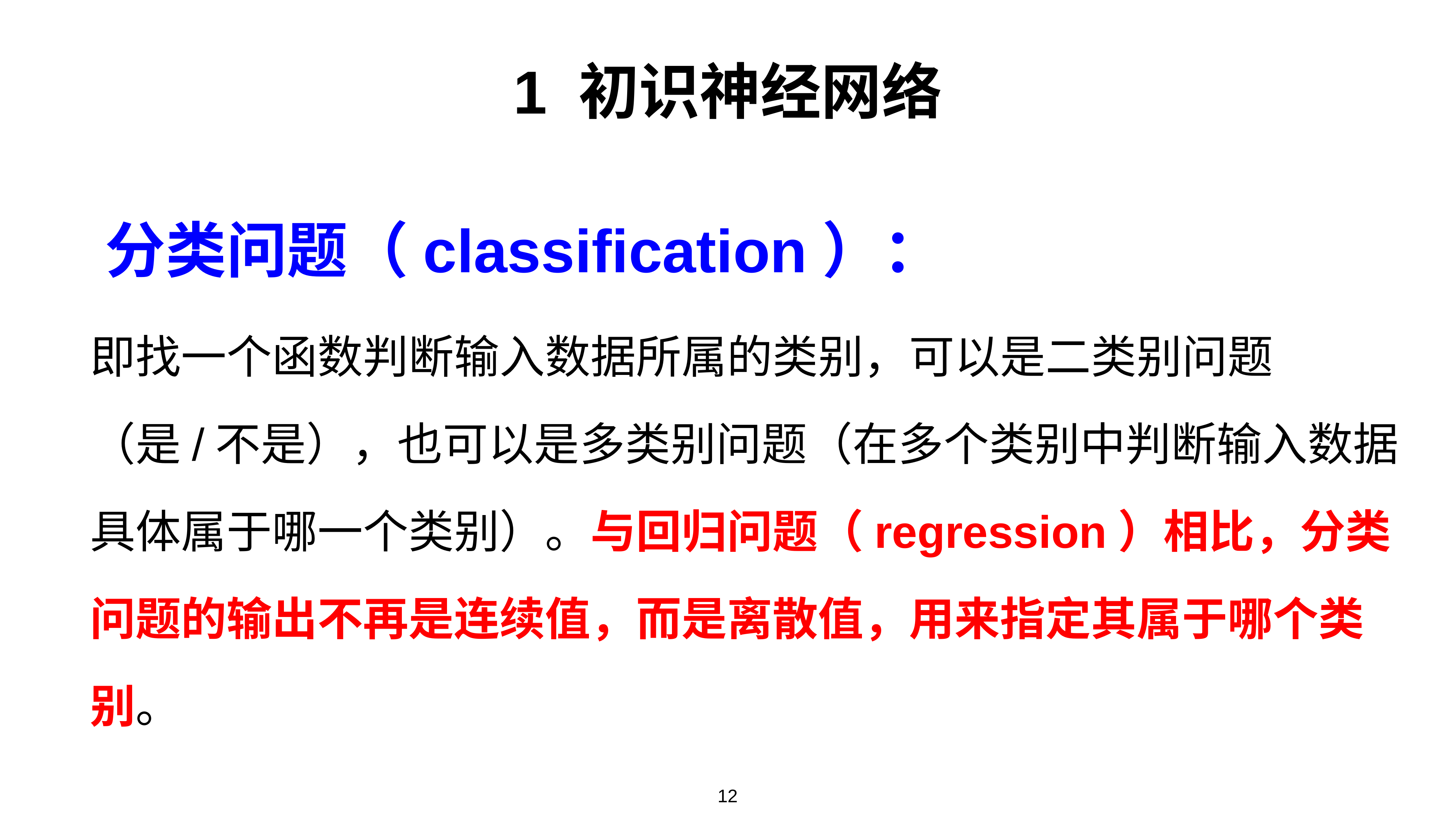

# 1 初识神经网络
分类问题（classification）：
即找一个函数判断输入数据所属的类别，可以是二类别问题（是/不是），也可以是多类别问题（在多个类别中判断输入数据具体属于哪一个类别）。与回归问题（regression）相比，分类问题的输出不再是连续值，而是离散值，用来指定其属于哪个类别。
12